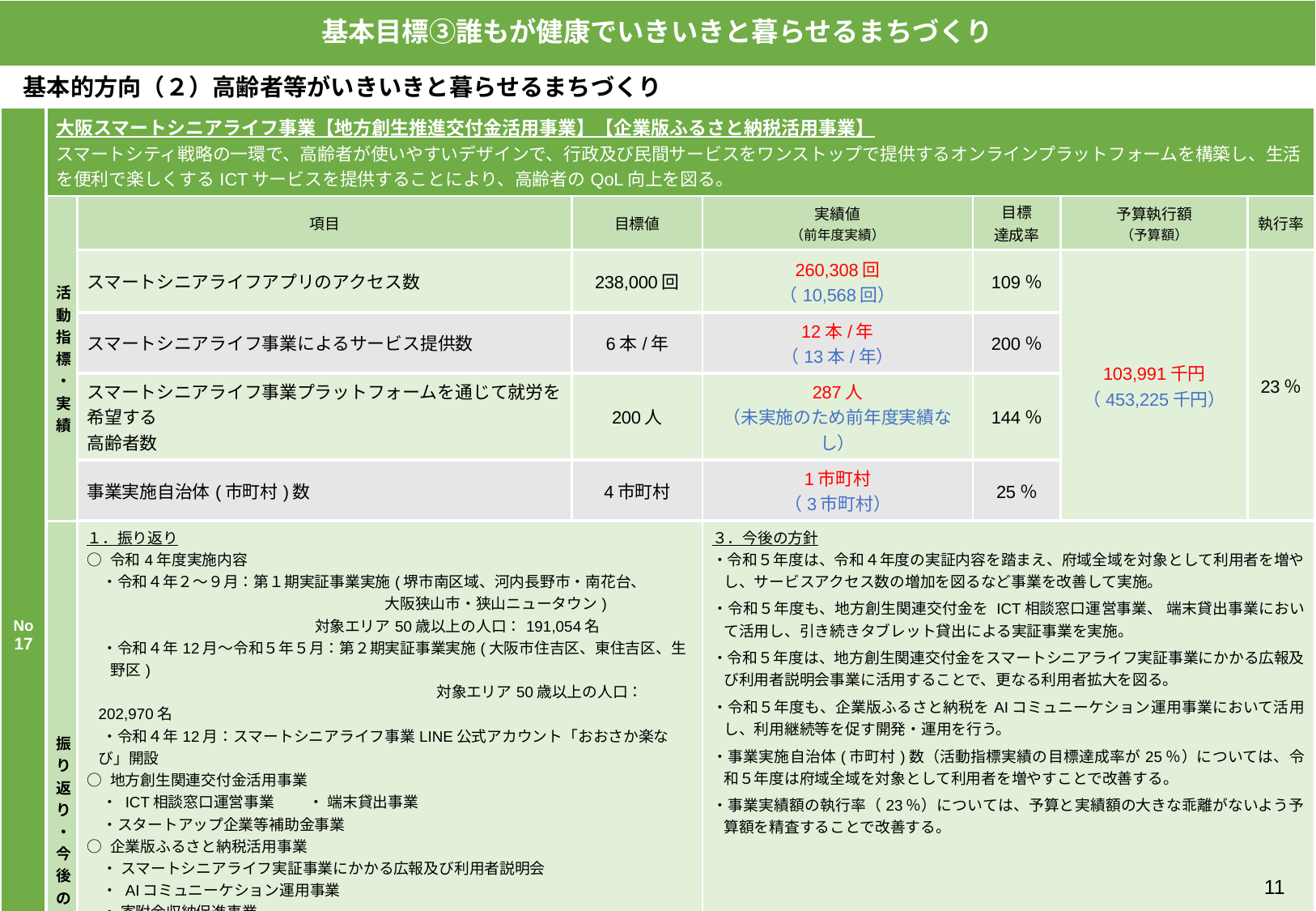

基本目標③誰もが健康でいきいきと暮らせるまちづくり
基本的方向（２）高齢者等がいきいきと暮らせるまちづくり
| No 17 | 大阪スマートシニアライフ事業【地方創生推進交付金活用事業】【企業版ふるさと納税活用事業】 スマートシティ戦略の一環で、高齢者が使いやすいデザインで、行政及び民間サービスをワンストップで提供するオンラインプラットフォームを構築し、生活を便利で楽しくするICTサービスを提供することにより、高齢者のQoL向上を図る。 |  |  |  |  |  |  |
| --- | --- | --- | --- | --- | --- | --- | --- |
|  | 活動指標・実績 | 項目 | 目標値 | 実績値 （前年度実績） | 目標 達成率 | 予算執行額 （予算額） | 執行率 |
|  |  | スマートシニアライフアプリのアクセス数 | 238,000回 | 260,308回 （10,568回） | 109％ | 103,991千円 （453,225千円） | 23％ |
|  |  | スマートシニアライフ事業によるサービス提供数 | 6本/年 | 12本/年 （13本/年） | 200％ |  |  |
|  |  | スマートシニアライフ事業プラットフォームを通じて就労を希望する 高齢者数 | 200人 | 287人 （未実施のため前年度実績なし） | 144％ |  |  |
|  |  | 事業実施自治体(市町村)数 | 4市町村 | 1市町村 （3市町村） | 25％ |  |  |
|  | 振り返り・今後の方針 | １．振り返り ○ 令和4年度実施内容 　・令和４年２～９月：第１期実証事業実施(堺市南区域、河内長野市・南花台、 大阪狭山市・狭山ニュータウン) 　　　　　　　　　　　　　　　対象エリア50歳以上の人口：191,054名 　・令和４年12月～令和５年５月：第２期実証事業実施(大阪市住吉区、東住吉区、生野区) 　　　　　　　　　　　　　　　　　　　　　　　対象エリア50歳以上の人口：202,970名 　・令和４年12月：スマートシニアライフ事業LINE公式アカウント「おおさか楽なび」開設 ○ 地方創生関連交付金活用事業 　・ ICT相談窓口運営事業 ・ 端末貸出事業　 　・スタートアップ企業等補助金事業 ○ 企業版ふるさと納税活用事業 　・ スマートシニアライフ実証事業にかかる広報及び利用者説明会 　・ AIコミュニーケション運用事業 　・ 寄附金収納促進事業 ※令和４年度企業版ふるさと納税寄附額：105,100千円 ２．達成状況 ・概ね、KPI、活動指標を達成するなど効果があった。 ・事業実施自治体(市町村)数については、実績数は「１」となり、KPI、活動指標を達成できなかった。大阪市内３区を対象としたため市町村数は「１」だが、前年同様の規模で実証事業を実施。 ・執行率については、当初予算額に対し23％と大きく減少した。要因は、当初想定していた寄附金額を収納できなかったため。 ・サービス提供数目標達成率が200％となった。要因は、参画企業の増加に伴い、想定以上に新規サービスが増加したため。 |  | ３．今後の方針 ・令和５年度は、令和４年度の実証内容を踏まえ、府域全域を対象として利用者を増やし、サービスアクセス数の増加を図るなど事業を改善して実施。 ・令和５年度も、地方創生関連交付金を ICT相談窓口運営事業、 端末貸出事業において活用し、引き続きタブレット貸出による実証事業を実施。 ・令和５年度は、地方創生関連交付金をスマートシニアライフ実証事業にかかる広報及び利用者説明会事業に活用することで、更なる利用者拡大を図る。 ・令和５年度も、企業版ふるさと納税をAIコミュニーケション運用事業において活用し、利用継続等を促す開発・運用を行う。 ・事業実施自治体(市町村)数（活動指標実績の目標達成率が25％）については、令和５年度は府域全域を対象として利用者を増やすことで改善する。 ・事業実績額の執行率（23％）については、予算と実績額の大きな乖離がないよう予算額を精査することで改善する。 |  |  |  |
11